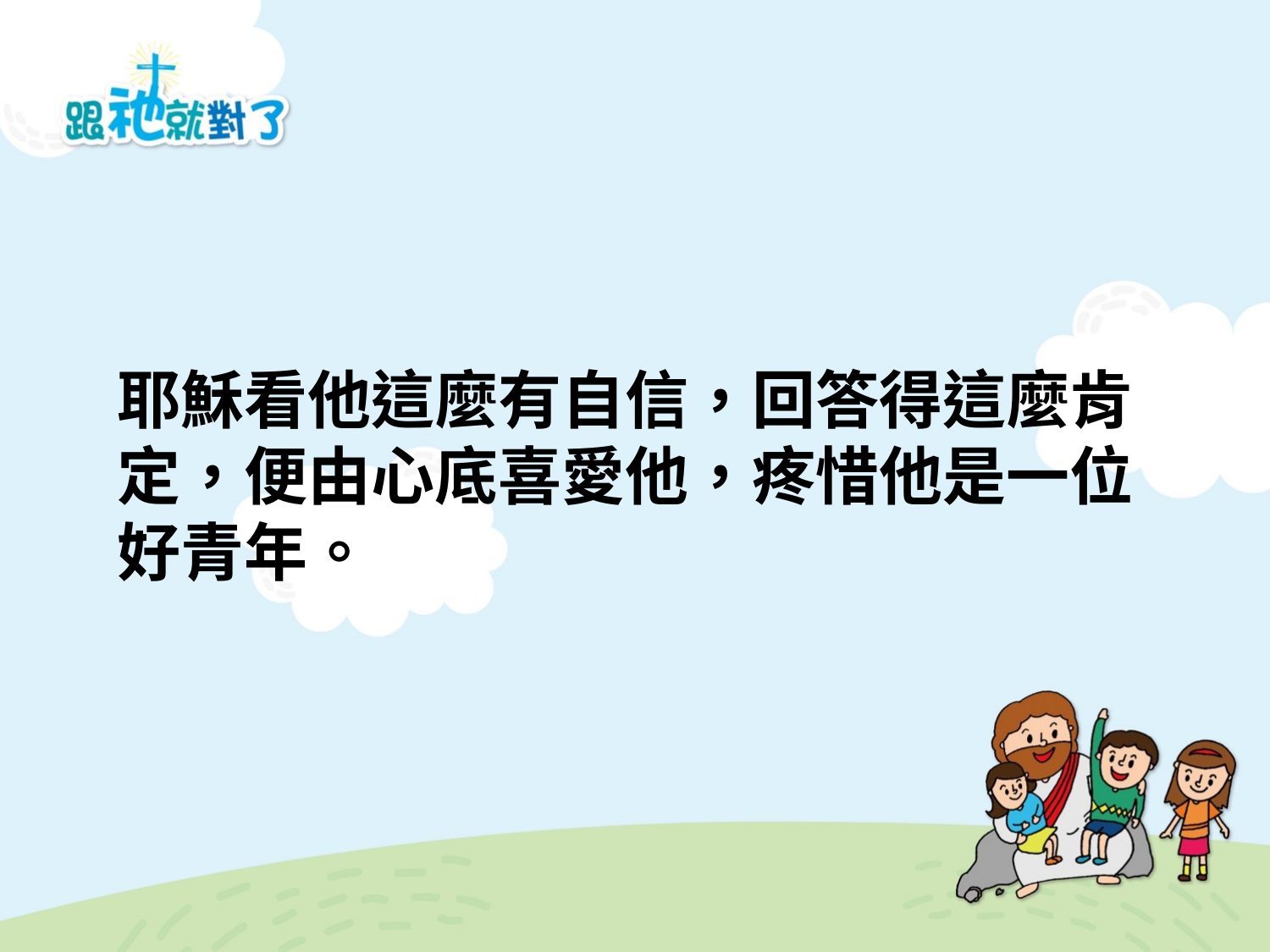

耶穌看他這麼有自信，回答得這麼肯定，便由心底喜愛他，疼惜他是一位好青年。